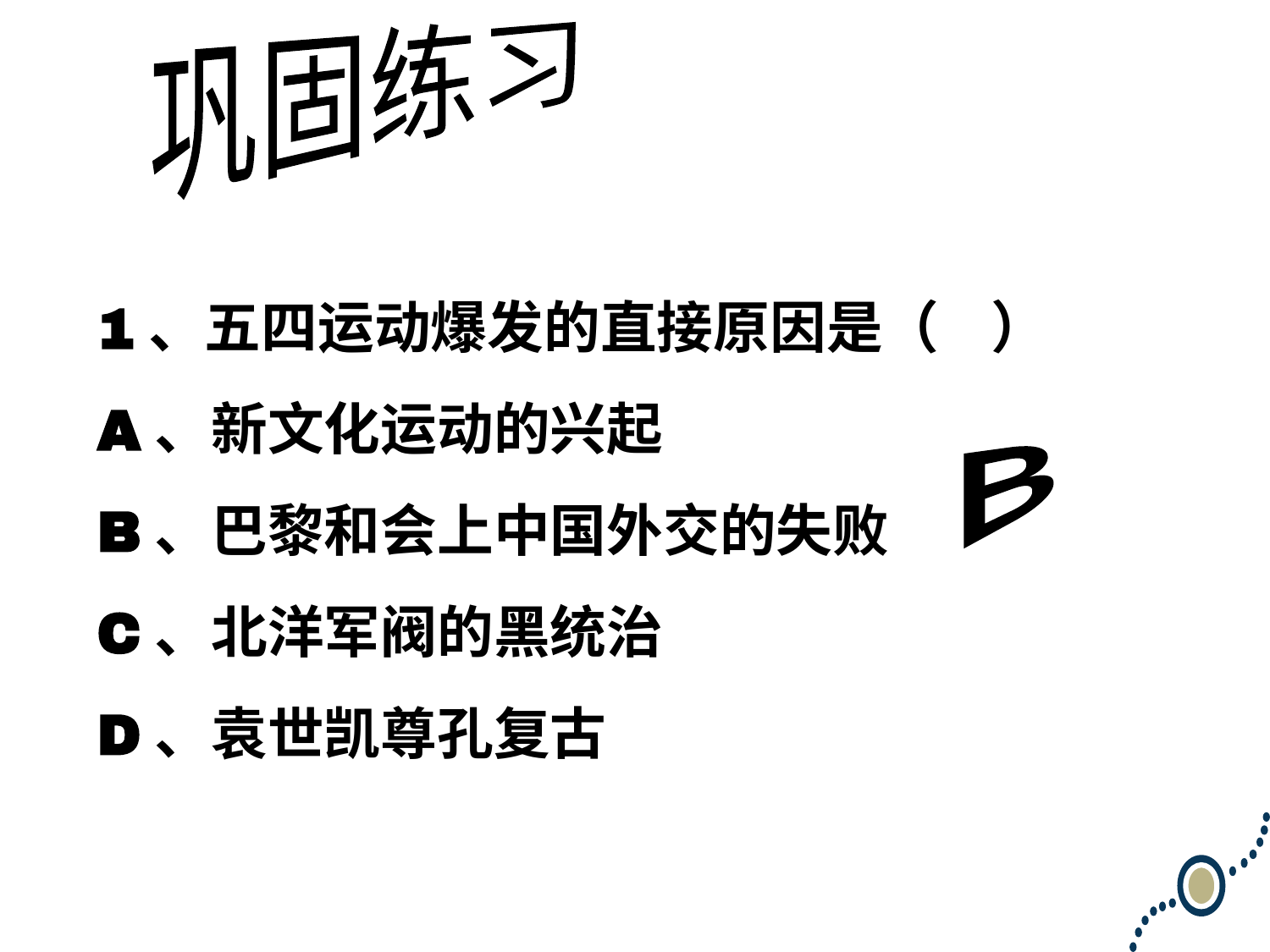

巩固练习
1、五四运动爆发的直接原因是（    ）
A、新文化运动的兴起
B、巴黎和会上中国外交的失败
C、北洋军阀的黑统治
D、袁世凯尊孔复古
B